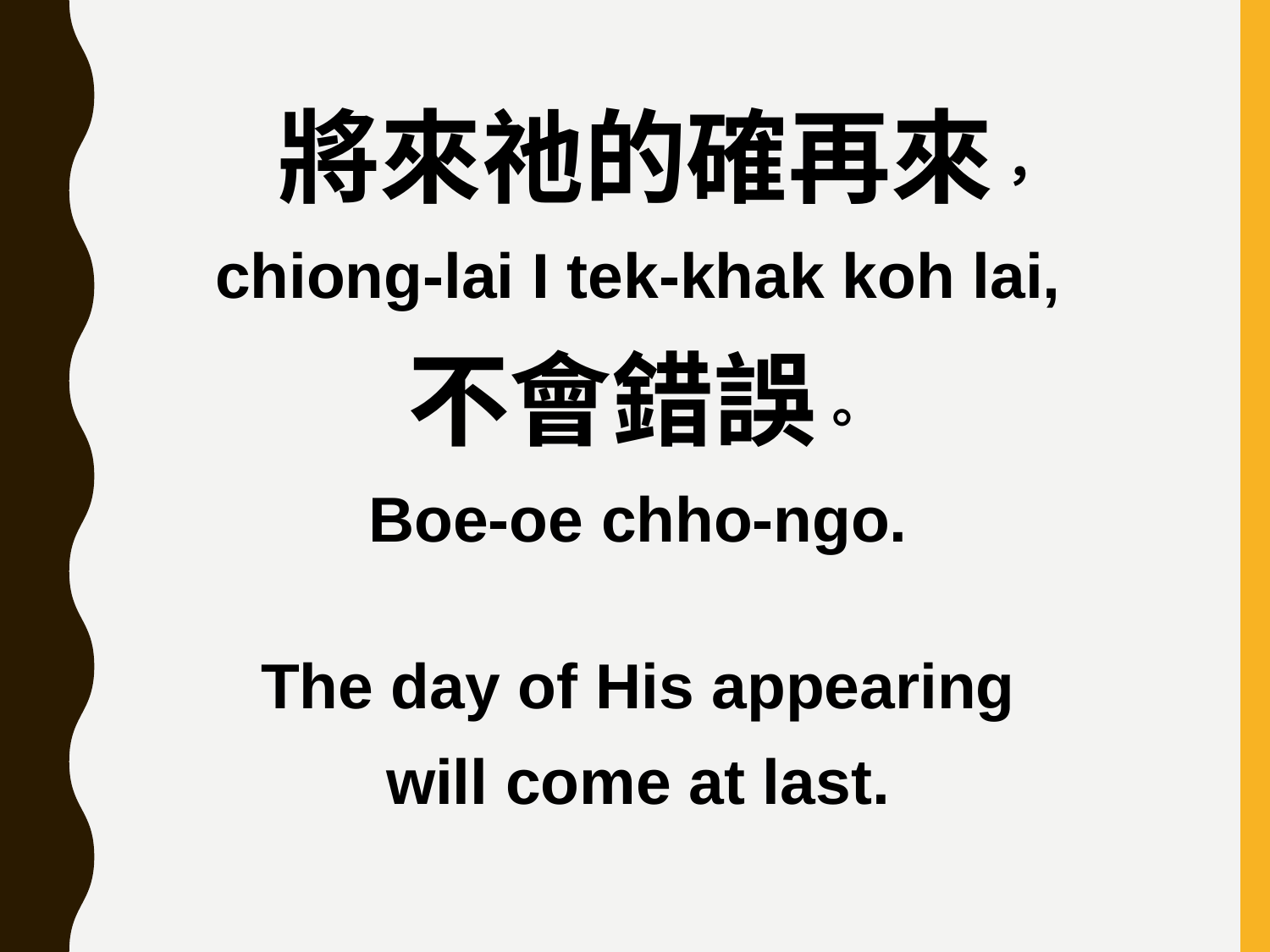

將來祂的確再來，
chiong-lai I tek-khak koh lai,
不會錯誤。
Boe-oe chho-ngo.

The day of His appearing
will come at last.